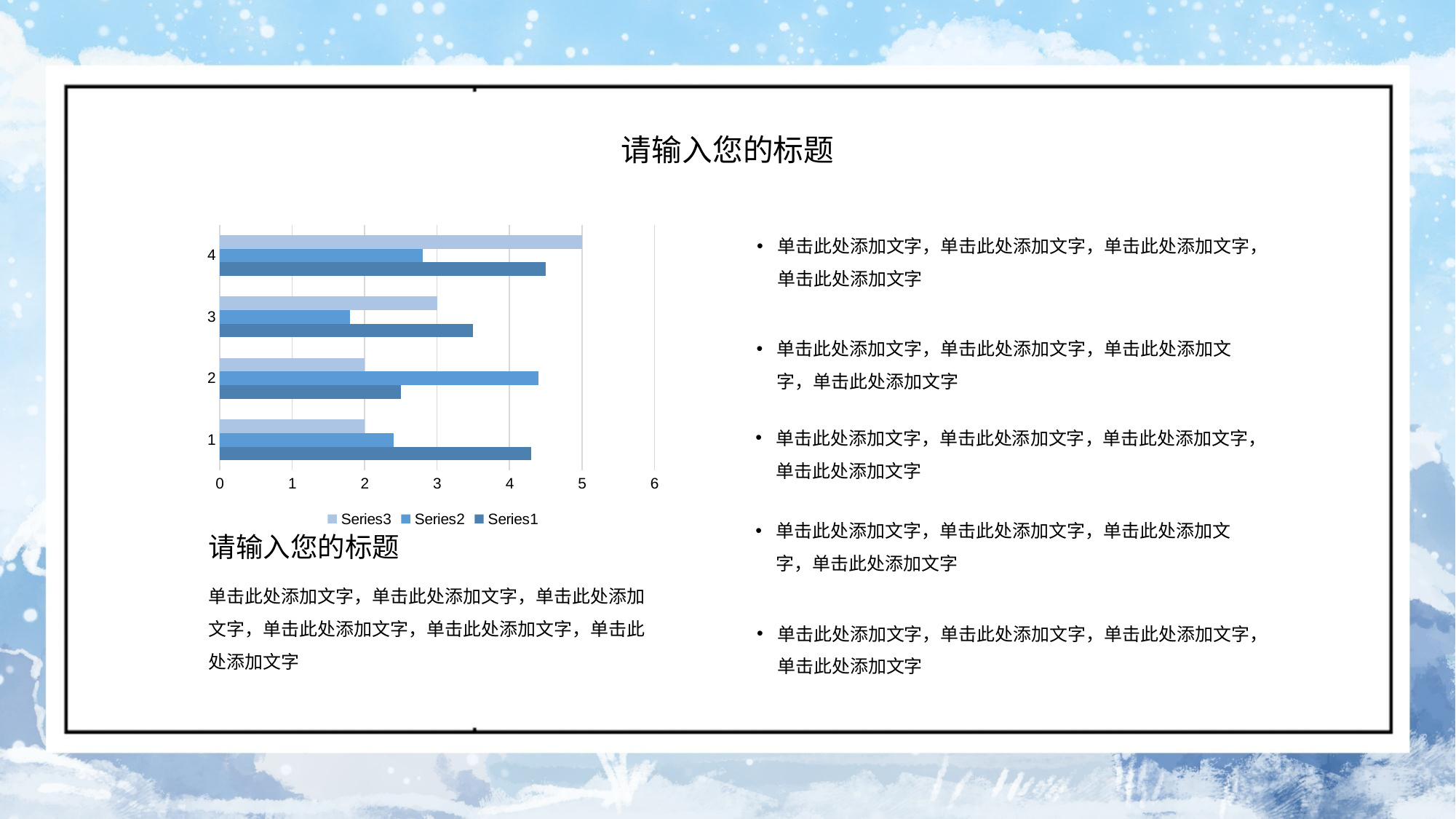

请输入您的标题

### Chart

| Category |  |  |  |
|---|---|---|---|
单击此处添加文字，单击此处添加文字，单击此处添加文字，单击此处添加文字
单击此处添加文字，单击此处添加文字，单击此处添加文字，单击此处添加文字
单击此处添加文字，单击此处添加文字，单击此处添加文字，单击此处添加文字
单击此处添加文字，单击此处添加文字，单击此处添加文字，单击此处添加文字
请输入您的标题
单击此处添加文字，单击此处添加文字，单击此处添加文字，单击此处添加文字，单击此处添加文字，单击此处添加文字

单击此处添加文字，单击此处添加文字，单击此处添加文字，单击此处添加文字